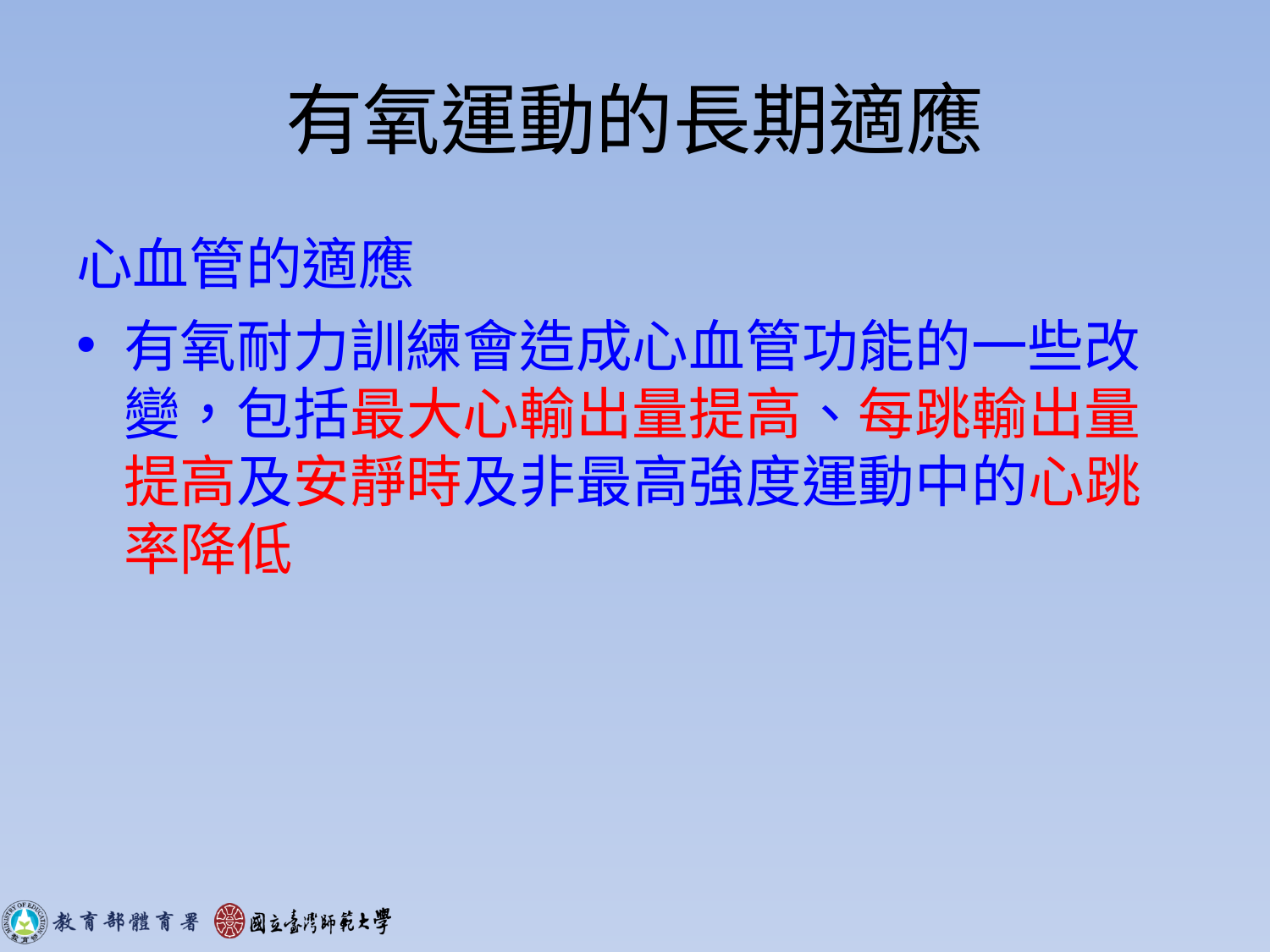

# 有氧運動的長期適應
心血管的適應
有氧耐力訓練會造成心血管功能的一些改變，包括最大心輸出量提高、每跳輸出量提高及安靜時及非最高強度運動中的心跳率降低